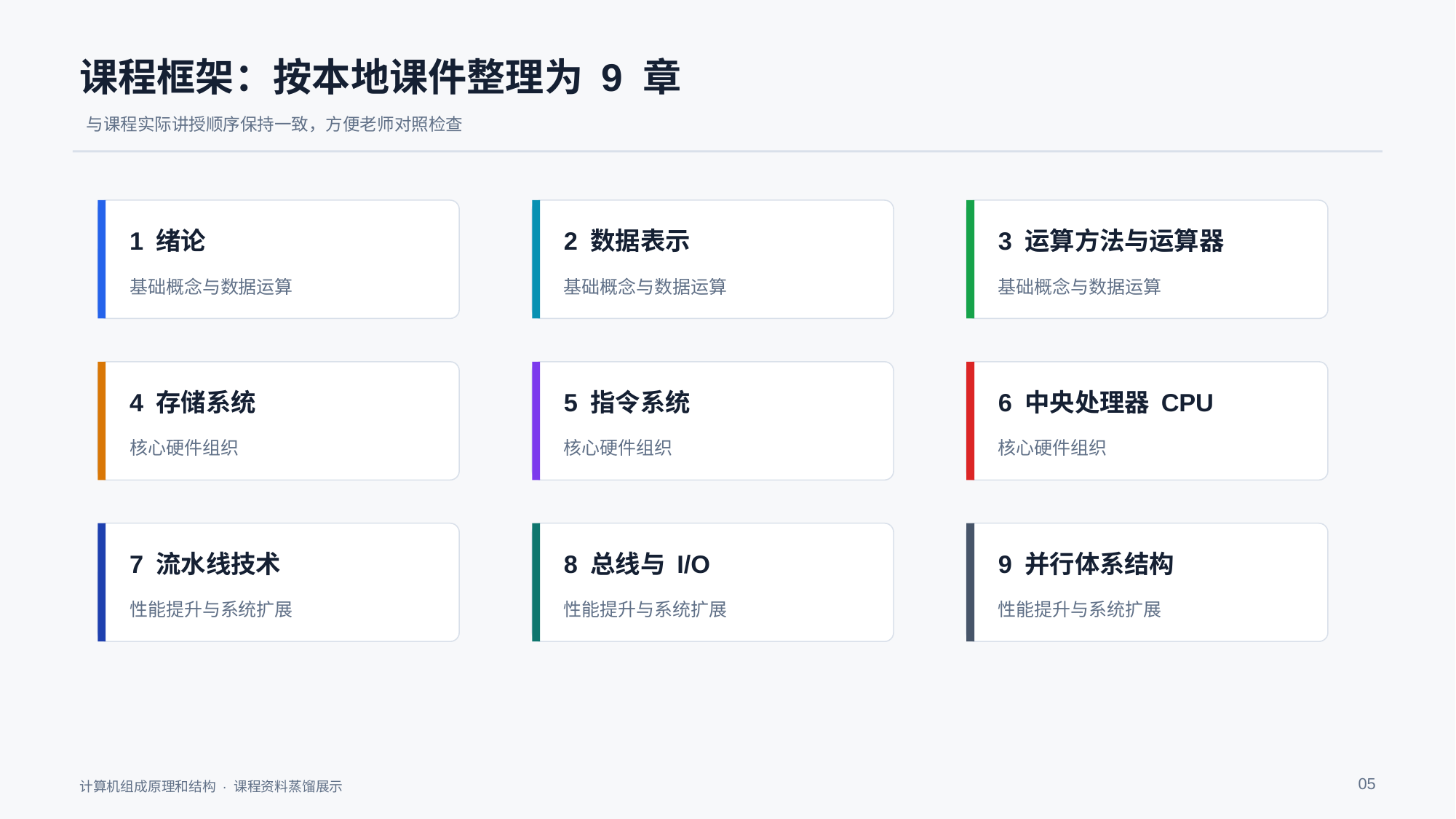

课程框架：按本地课件整理为 9 章
与课程实际讲授顺序保持一致，方便老师对照检查

1 绪论
2 数据表示
3 运算方法与运算器
基础概念与数据运算
基础概念与数据运算
基础概念与数据运算

4 存储系统
5 指令系统
6 中央处理器 CPU
核心硬件组织
核心硬件组织
核心硬件组织

7 流水线技术
8 总线与 I/O
9 并行体系结构
性能提升与系统扩展
性能提升与系统扩展
性能提升与系统扩展
05
计算机组成原理和结构 · 课程资料蒸馏展示